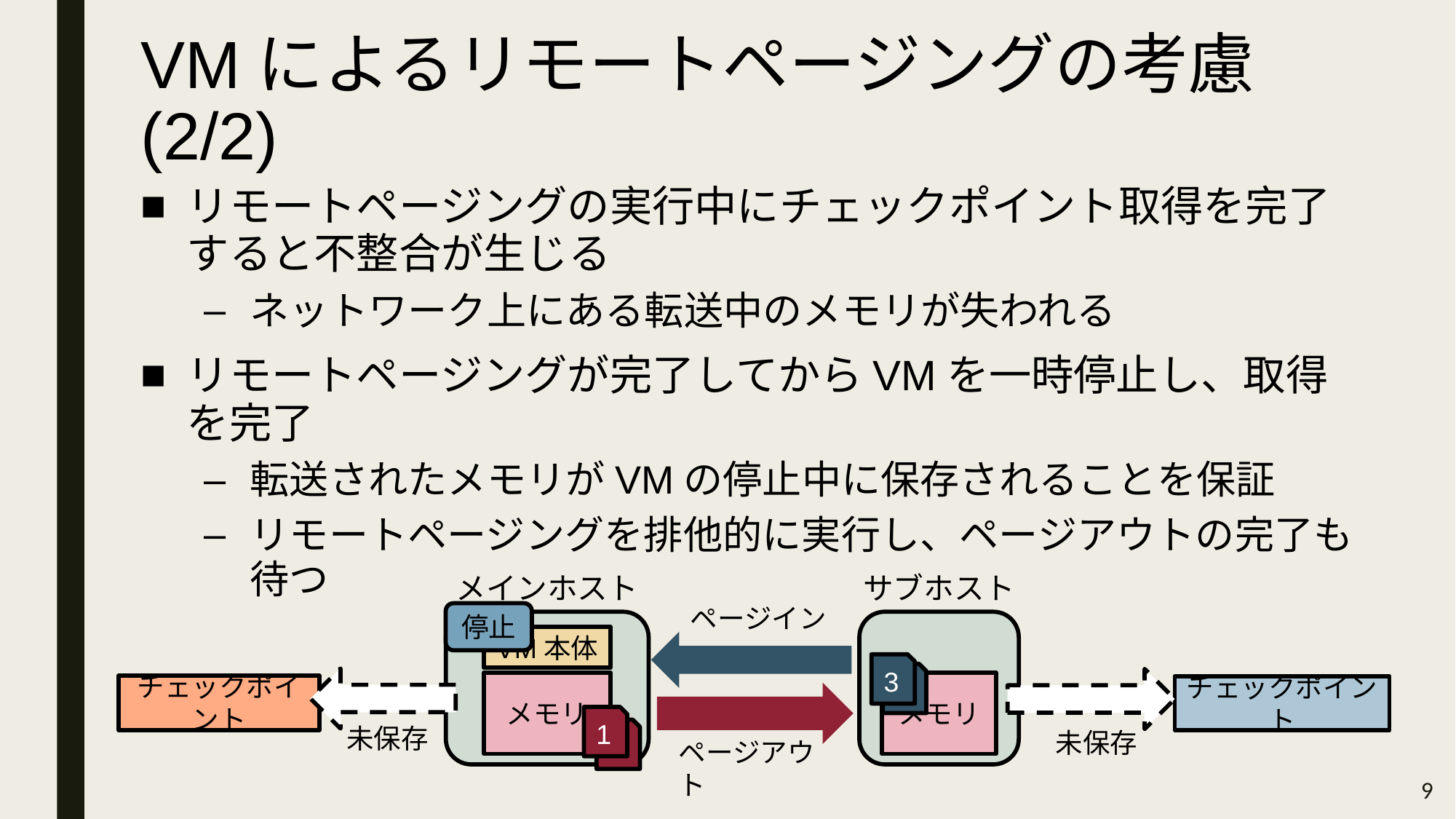

# VMによるリモートページングの考慮 (2/2)
リモートページングの実行中にチェックポイント取得を完了すると不整合が生じる
ネットワーク上にある転送中のメモリが失われる
リモートページングが完了してからVMを一時停止し、取得を完了
転送されたメモリがVMの停止中に保存されることを保証
リモートページングを排他的に実行し、ページアウトの完了も待つ
チェックポイント
メインホスト
サブホスト
ページイン
停止

VM本体

3
4

メモリ
メモリ
チェックポイント
チェックポイント

1
未保存
2
未保存
ページアウト
9